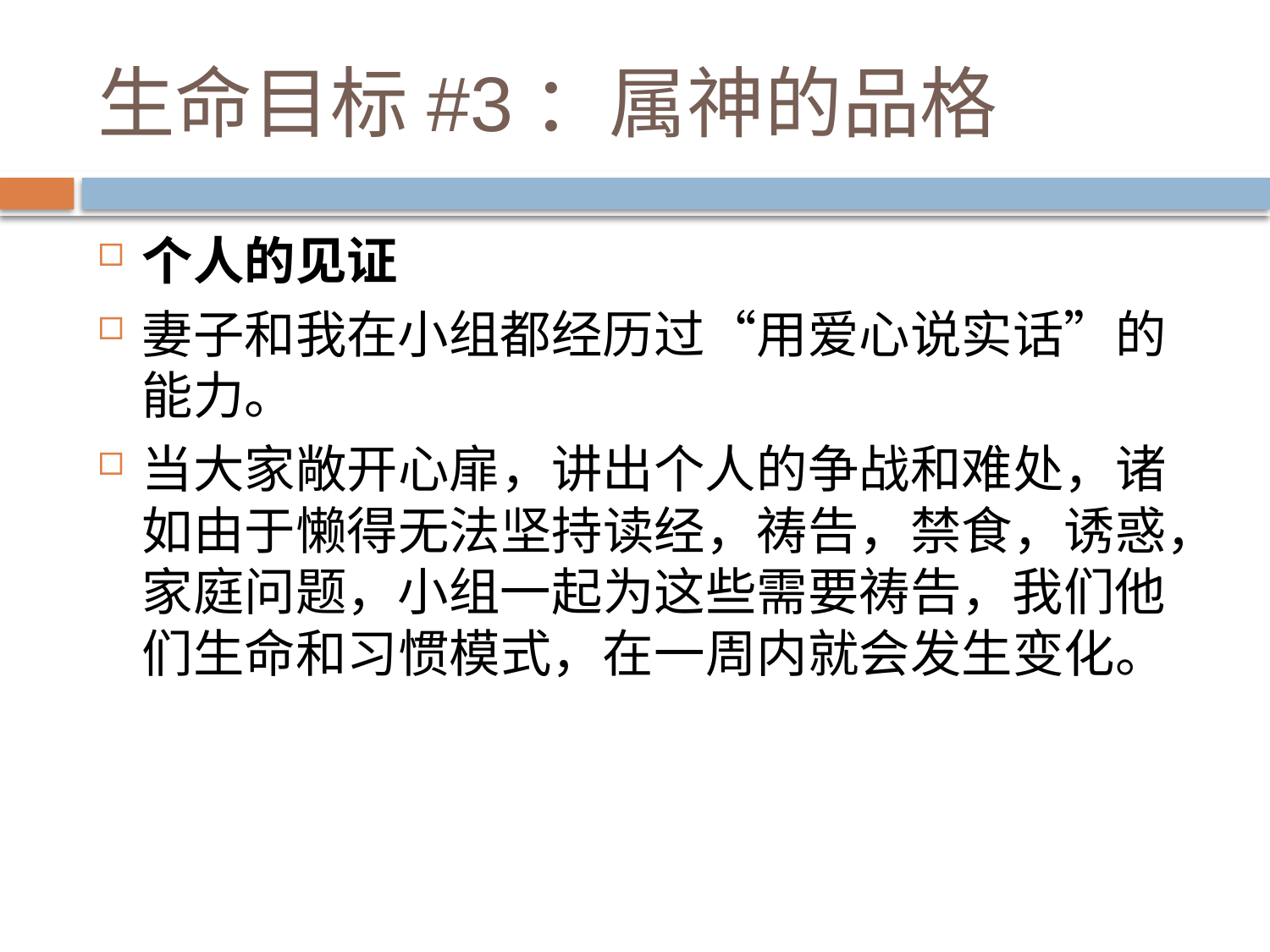

# 生命目标#3：属神的品格
个人的见证
妻子和我在小组都经历过“用爱心说实话”的能力。
当大家敞开心扉，讲出个人的争战和难处，诸如由于懒得无法坚持读经，祷告，禁食，诱惑，家庭问题，小组一起为这些需要祷告，我们他们生命和习惯模式，在一周内就会发生变化。